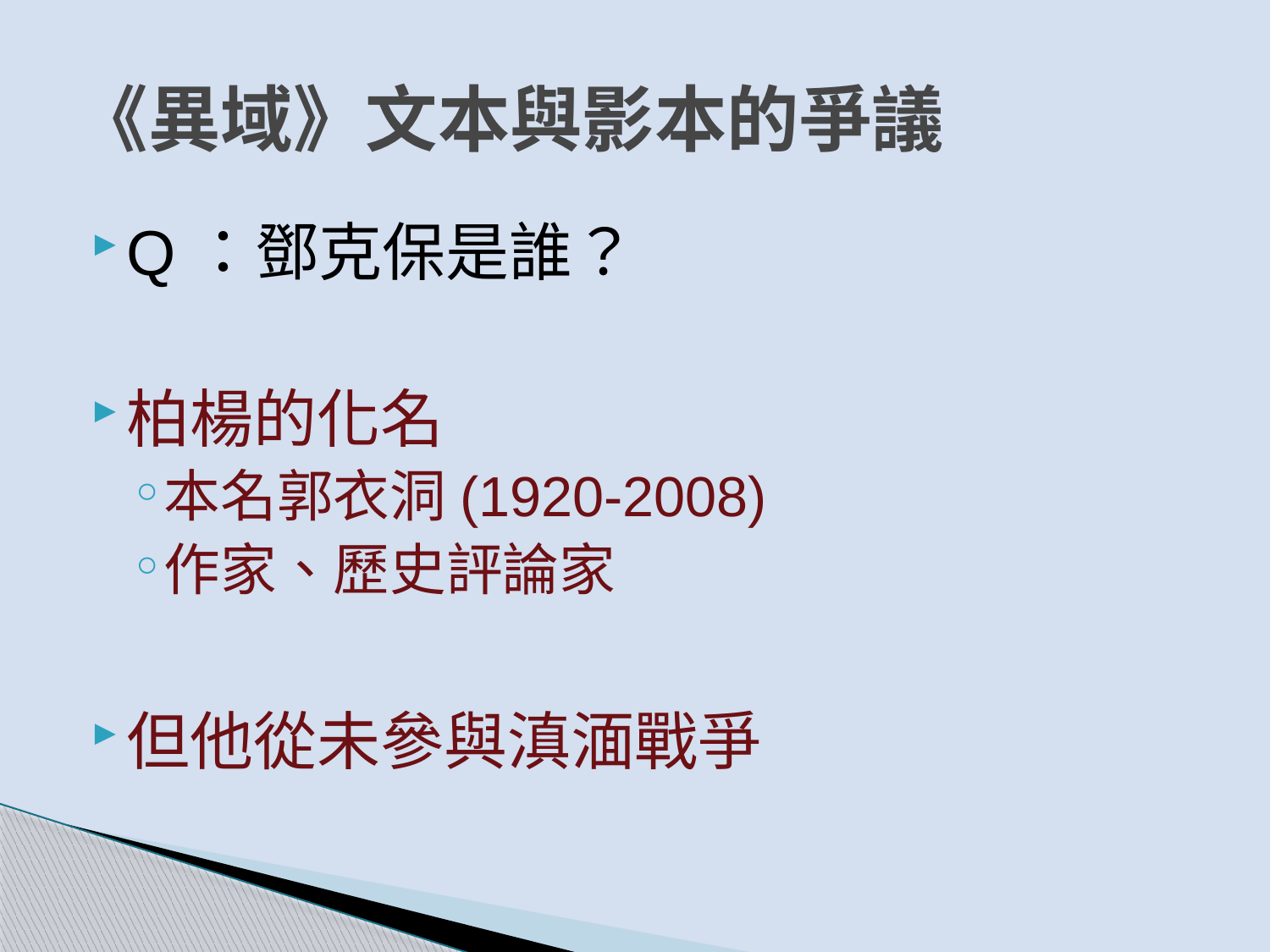

# 《異域》文本與影本的爭議
Q：鄧克保是誰？

柏楊的化名
本名郭衣洞(1920-2008)
作家、歷史評論家

但他從未參與滇湎戰爭